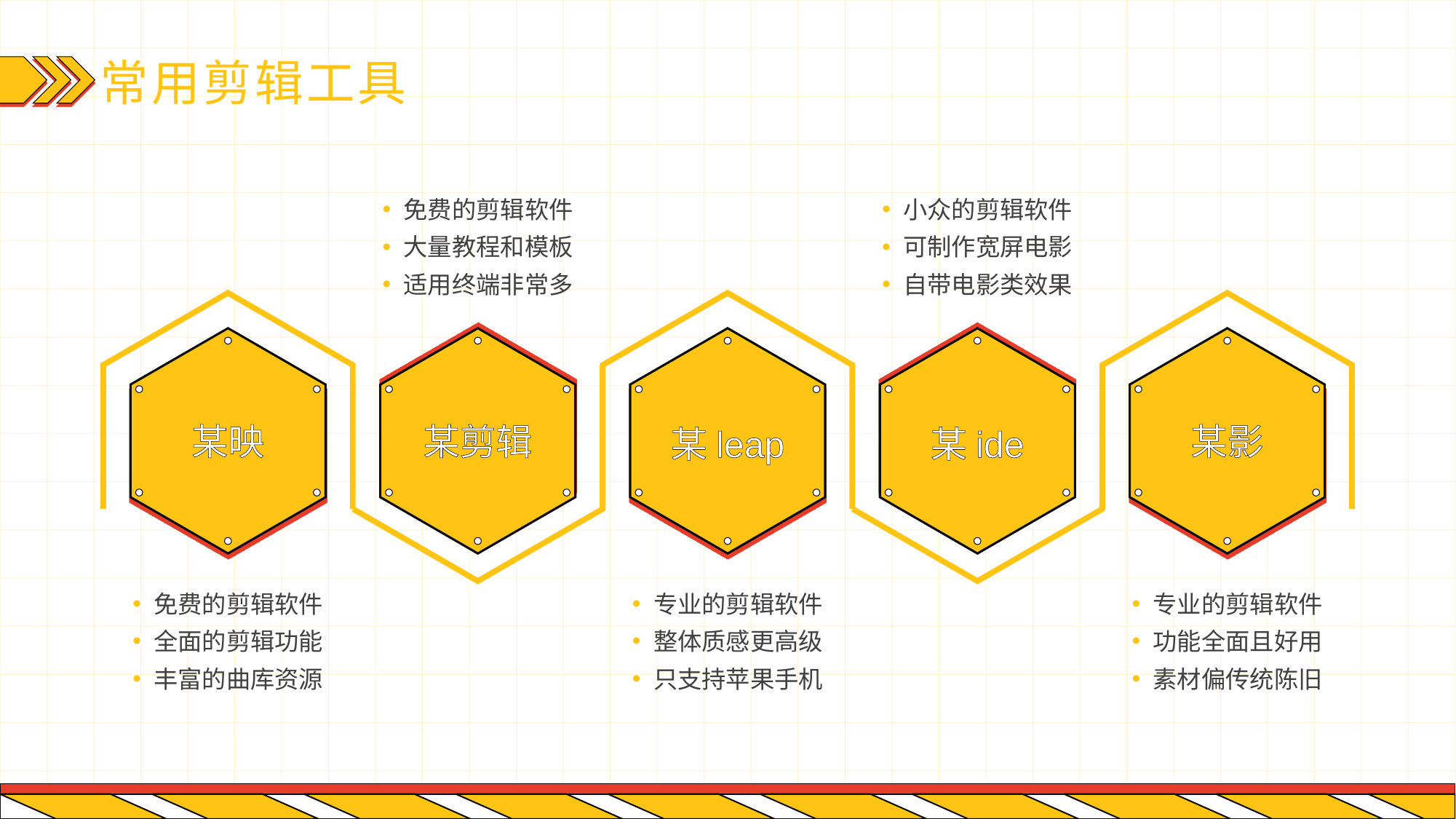

# 常用剪辑工具
免费的剪辑软件
大量教程和模板
适用终端非常多
小众的剪辑软件
可制作宽屏电影
自带电影类效果

某映
某剪辑
某影
某leap
某ide
免费的剪辑软件
全面的剪辑功能
丰富的曲库资源
专业的剪辑软件
整体质感更高级
只支持苹果手机
专业的剪辑软件
功能全面且好用
素材偏传统陈旧